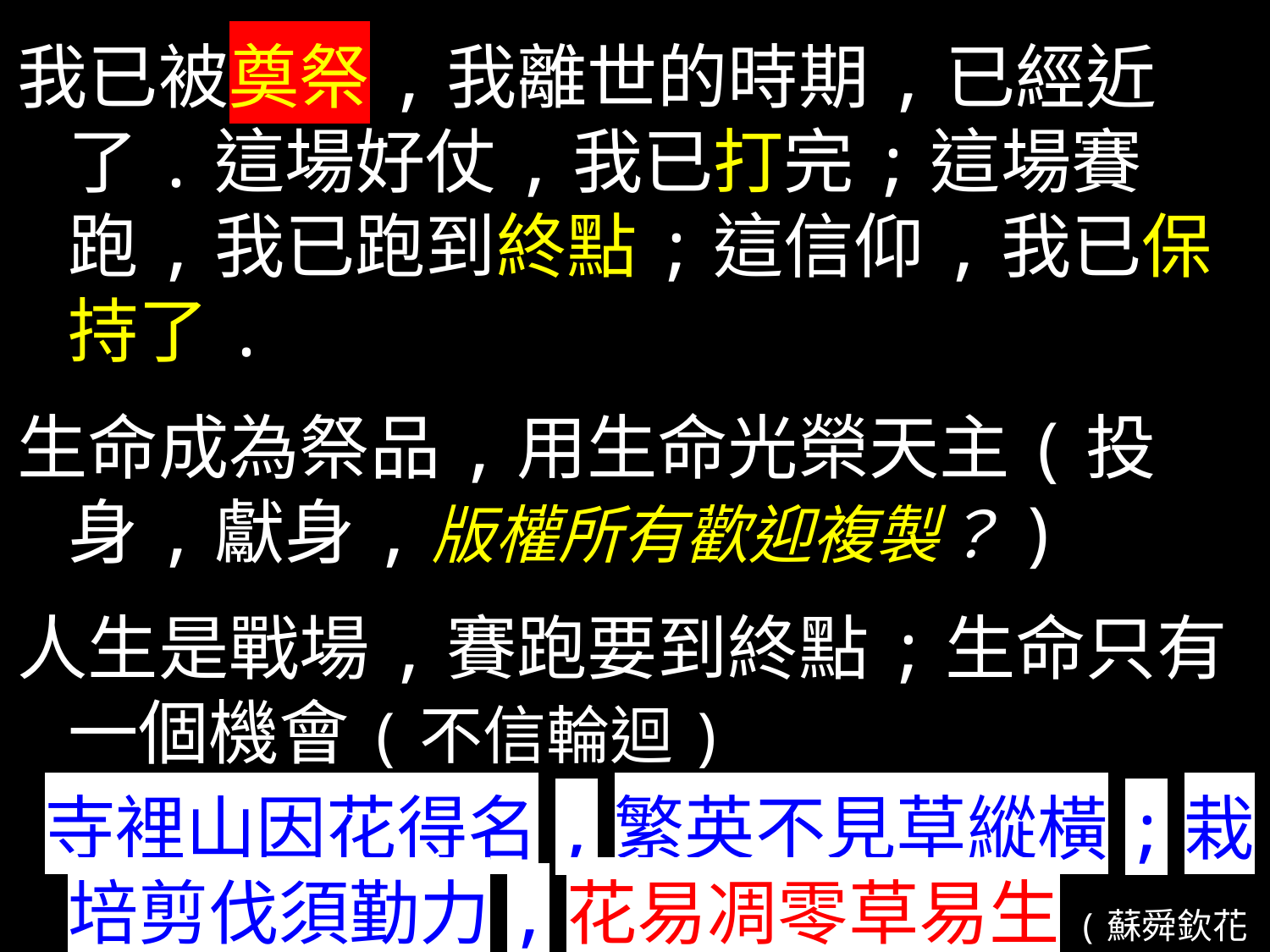

我已被奠祭,我離世的時期,已經近了.這場好仗,我已打完;這場賽跑,我已跑到終點;這信仰,我已保持了.
生命成為祭品,用生命光榮天主(投身,獻身,版權所有歡迎複製？)
人生是戰場,賽跑要到終點;生命只有一個機會(不信輪迴)
  寺裡山因花得名,繁英不見草縱橫;栽培剪伐須勤力,花易凋零草易生(蘇舜欽花山)